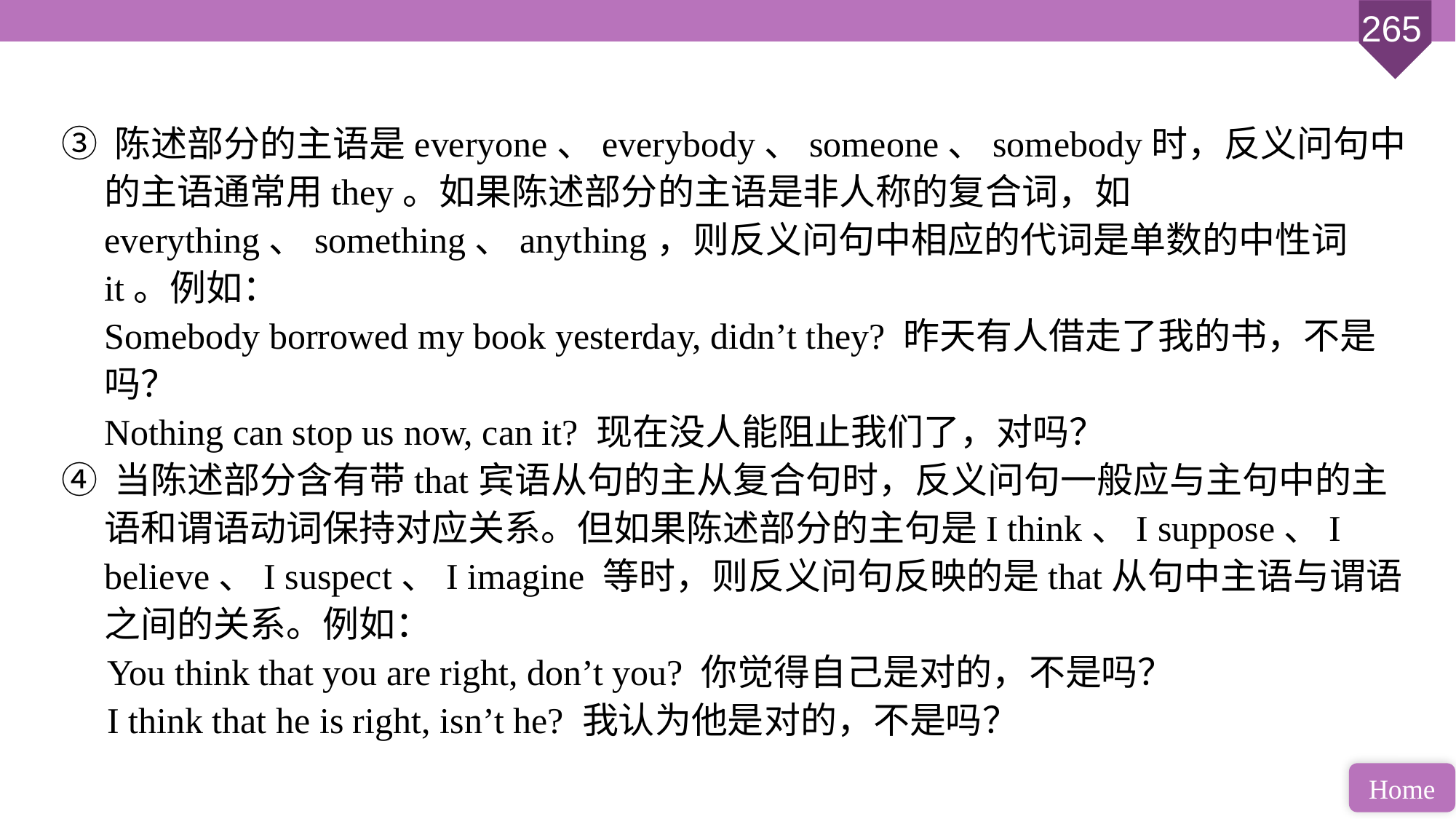

③ 陈述部分的主语是everyone、everybody、someone、somebody时，反义问句中的主语通常用they。如果陈述部分的主语是非人称的复合词，如everything、something、anything，则反义问句中相应的代词是单数的中性词it。例如：
Somebody borrowed my book yesterday, didn’t they? 昨天有人借走了我的书，不是吗？
Nothing can stop us now, can it? 现在没人能阻止我们了，对吗？
④ 当陈述部分含有带that宾语从句的主从复合句时，反义问句一般应与主句中的主语和谓语动词保持对应关系。但如果陈述部分的主句是I think、I suppose、I believe、I suspect、I imagine 等时，则反义问句反映的是that从句中主语与谓语之间的关系。例如：
     You think that you are right, don’t you? 你觉得自己是对的，不是吗？
     I think that he is right, isn’t he? 我认为他是对的，不是吗？